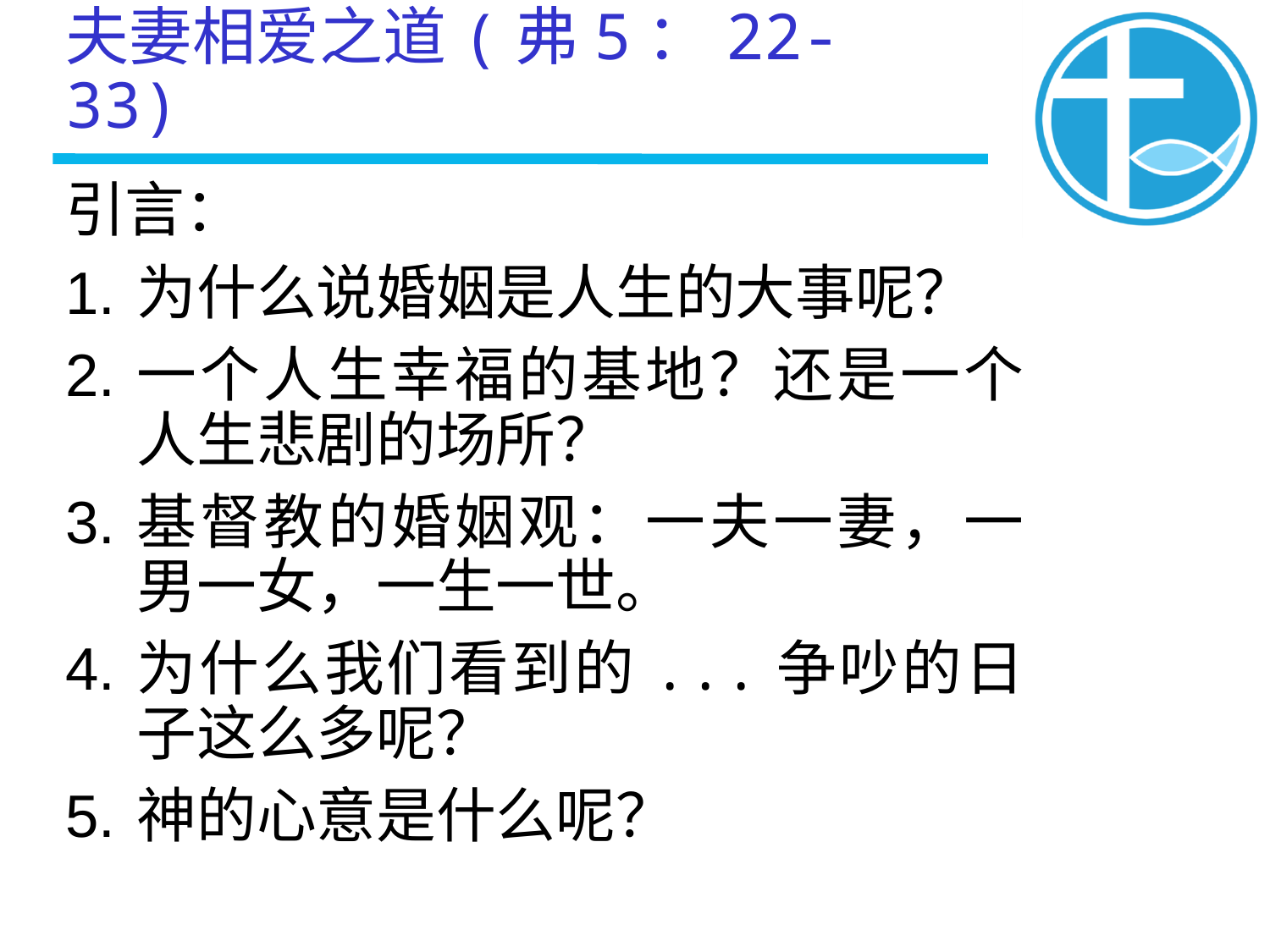

夫妻相爱之道(弗5：22-33)
引言：
为什么说婚姻是人生的大事呢？
一个人生幸福的基地？还是一个人生悲剧的场所？
基督教的婚姻观：一夫一妻，一男一女，一生一世。
为什么我们看到的...争吵的日子这么多呢？
神的心意是什么呢？